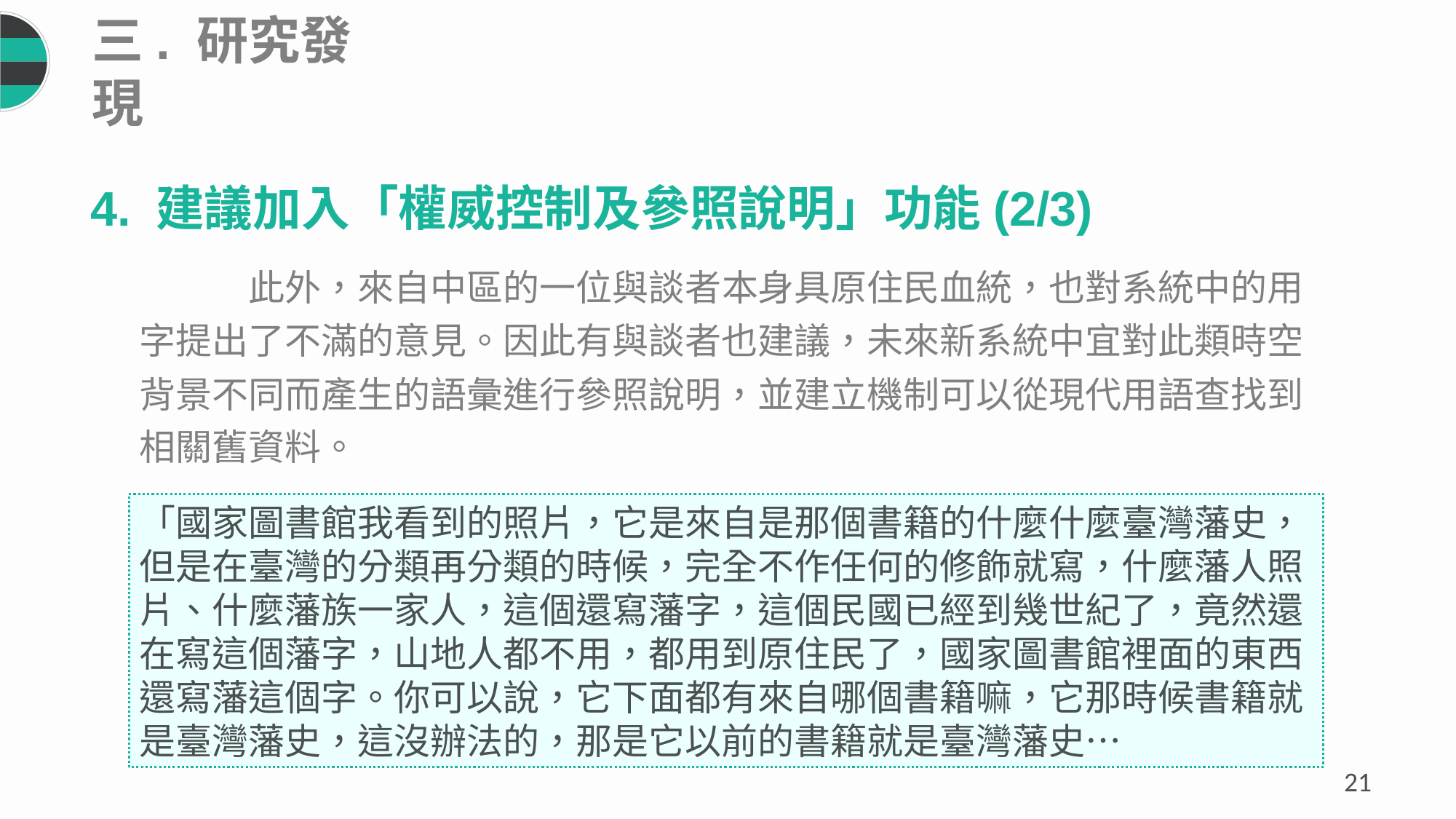

三. 研究發現
4. 建議加入「權威控制及參照說明」功能(2/3)
	此外，來自中區的一位與談者本身具原住民血統，也對系統中的用字提出了不滿的意見。因此有與談者也建議，未來新系統中宜對此類時空背景不同而產生的語彙進行參照說明，並建立機制可以從現代用語查找到相關舊資料。
「國家圖書館我看到的照片，它是來自是那個書籍的什麼什麼臺灣藩史，但是在臺灣的分類再分類的時候，完全不作任何的修飾就寫，什麼藩人照片、什麼藩族一家人，這個還寫藩字，這個民國已經到幾世紀了，竟然還在寫這個藩字，山地人都不用，都用到原住民了，國家圖書館裡面的東西還寫藩這個字。你可以說，它下面都有來自哪個書籍嘛，它那時候書籍就是臺灣藩史，這沒辦法的，那是它以前的書籍就是臺灣藩史…
21